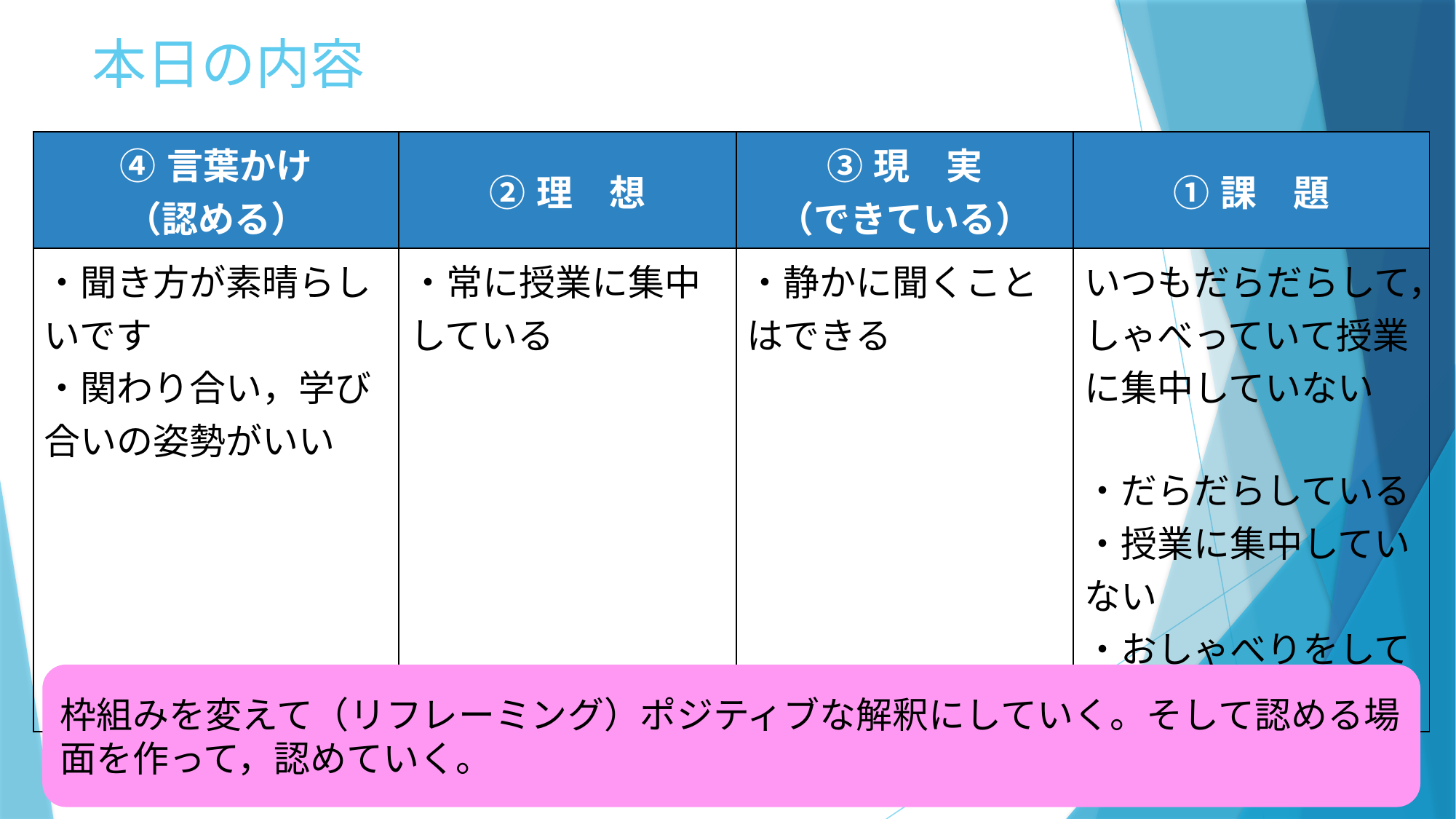

# 本日の内容
| ④言葉かけ （認める） | ②理　想 | ③現　実 （できている） | ①課　題 |
| --- | --- | --- | --- |
| ・聞き方が素晴らしいです ・関わり合い，学び合いの姿勢がいい | ・常に授業に集中している | ・静かに聞くことはできる | いつもだらだらして，しゃべっていて授業に集中していない ・だらだらしている ・授業に集中していない ・おしゃべりをしている |
枠組みを変えて（リフレーミング）ポジティブな解釈にしていく。そして認める場面を作って，認めていく。